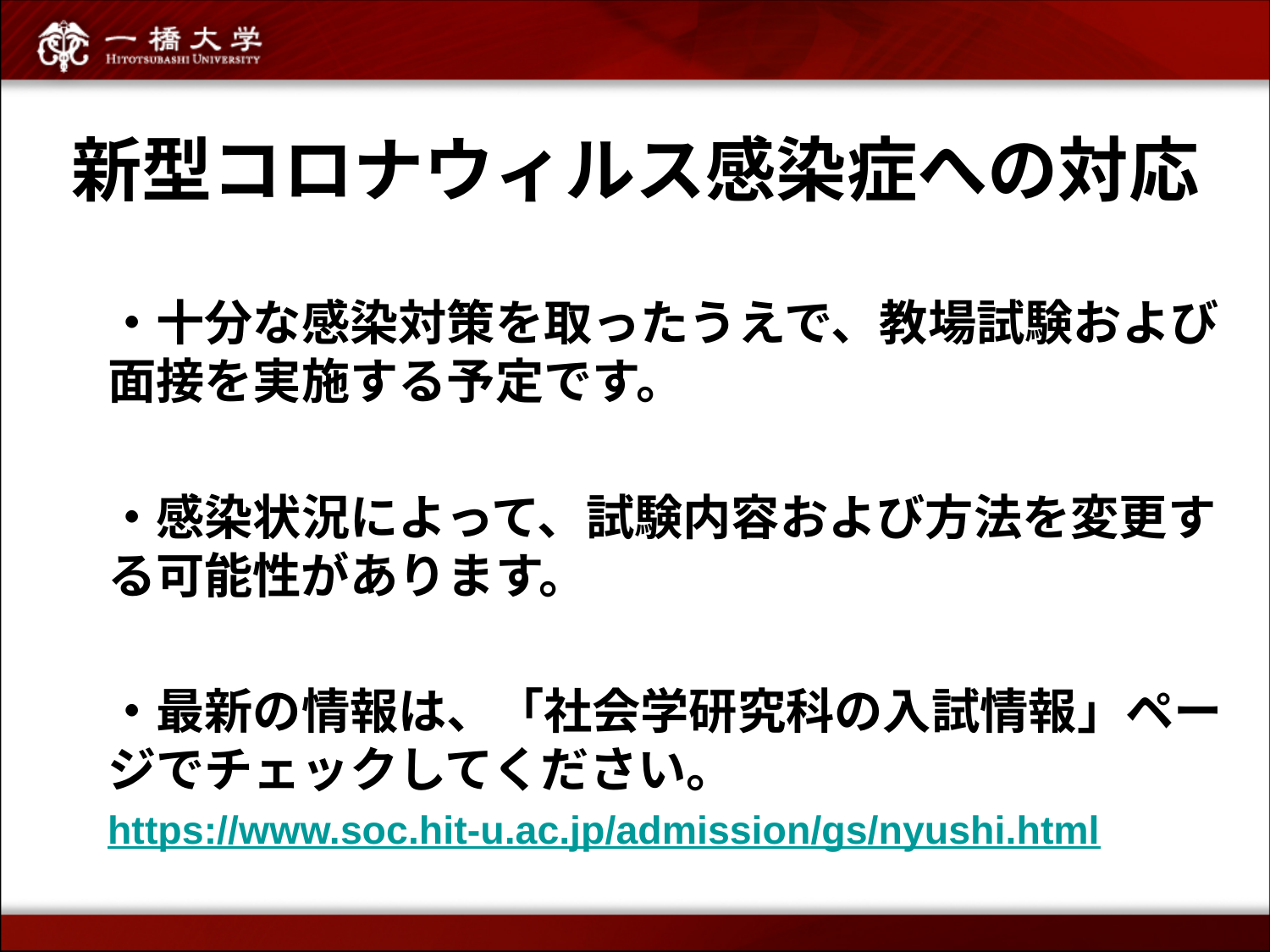

# 新型コロナウィルス感染症への対応
・十分な感染対策を取ったうえで、教場試験および面接を実施する予定です。

・感染状況によって、試験内容および方法を変更する可能性があります。

・最新の情報は、「社会学研究科の入試情報」ページでチェックしてください。
https://www.soc.hit-u.ac.jp/admission/gs/nyushi.html